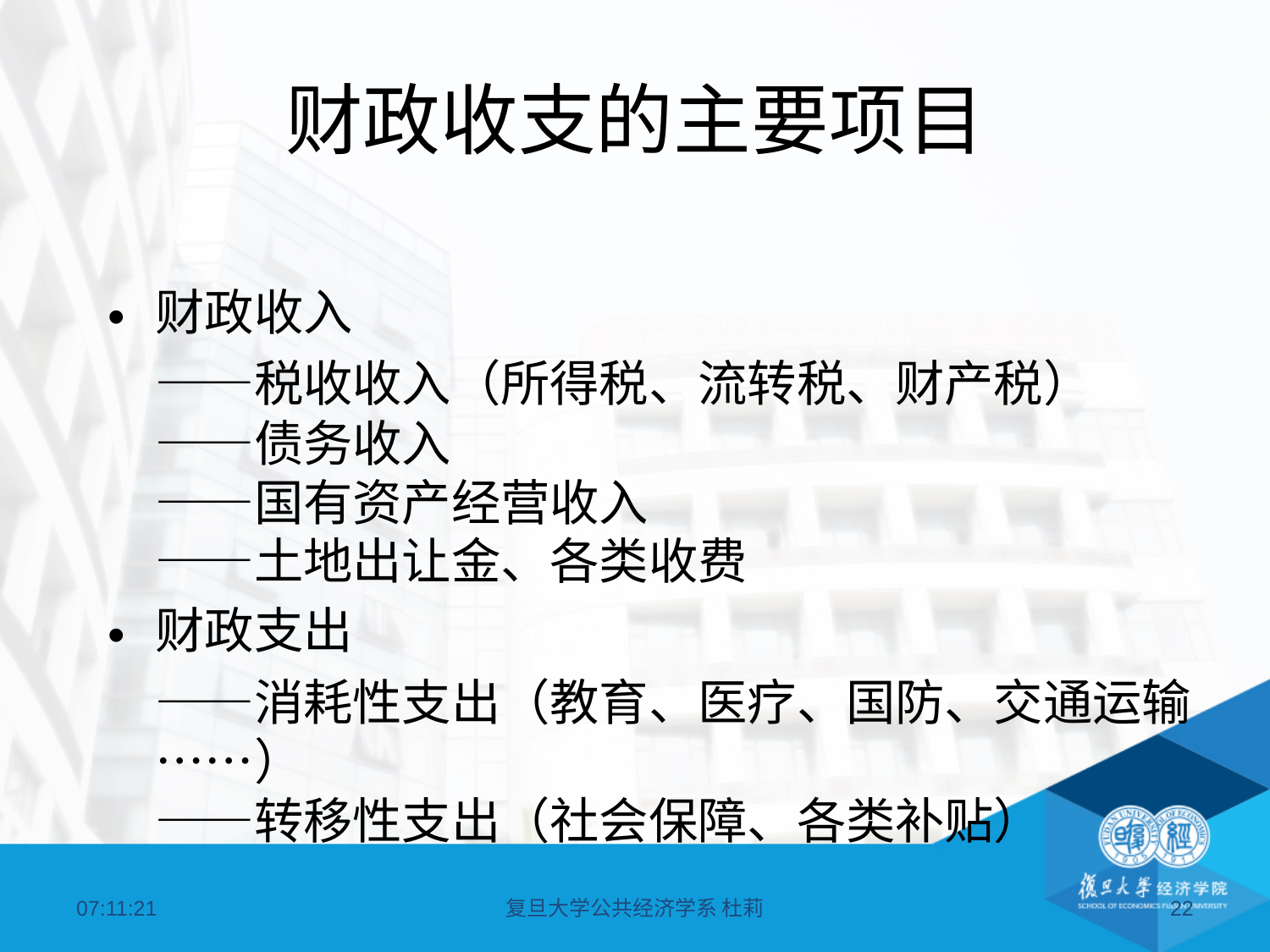

# 财政收支的主要项目
财政收入
——税收收入（所得税、流转税、财产税）
——债务收入
——国有资产经营收入
——土地出让金、各类收费
财政支出
——消耗性支出（教育、医疗、国防、交通运输……）
——转移性支出（社会保障、各类补贴）

07:11:21
复旦大学公共经济学系 杜莉
22